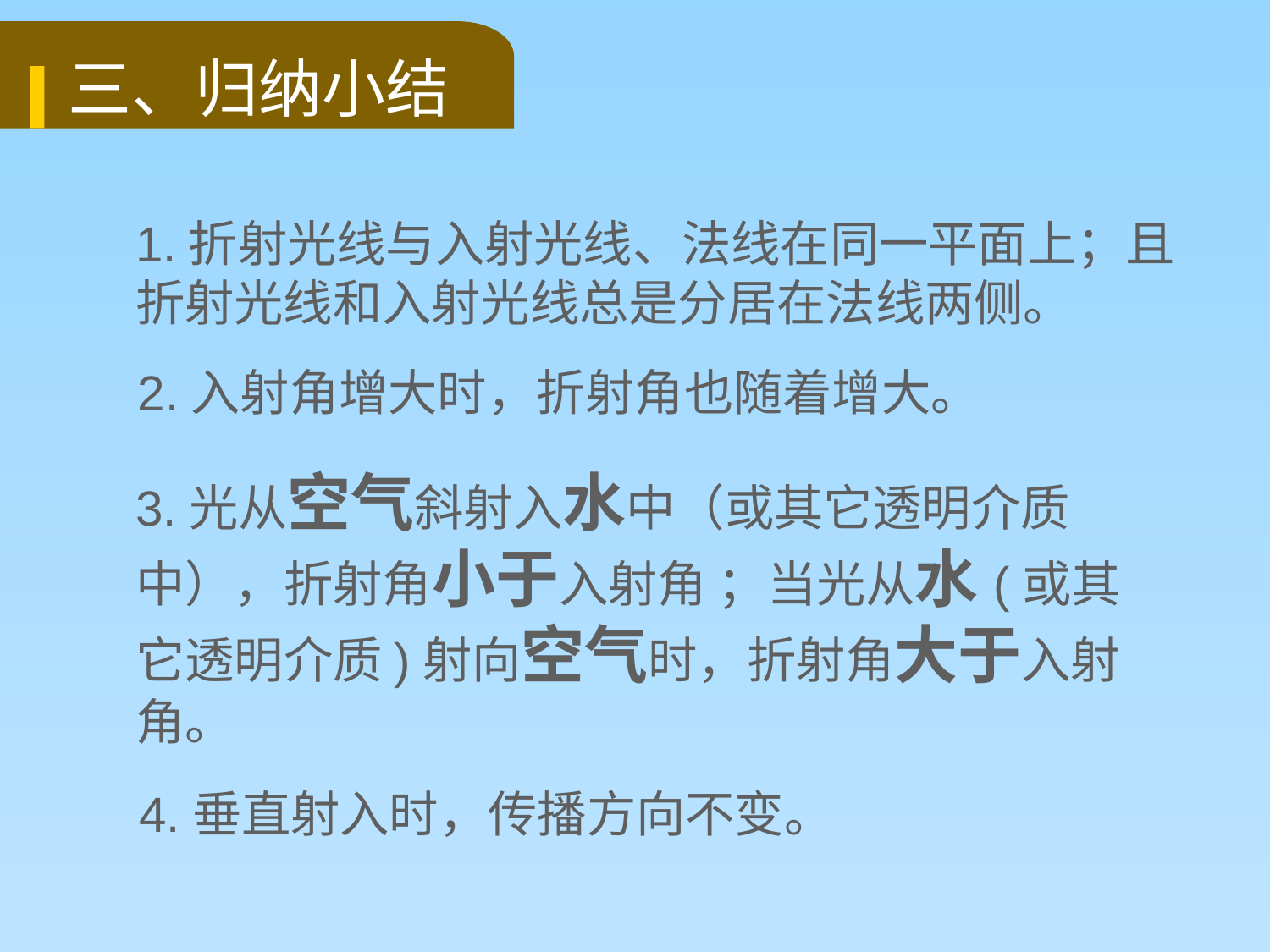

三、归纳小结

1.折射光线与入射光线、法线在同一平面上；且折射光线和入射光线总是分居在法线两侧。
2.入射角增大时，折射角也随着增大。
3.光从空气斜射入水中（或其它透明介质中），折射角小于入射角 ；当光从水(或其它透明介质)射向空气时，折射角大于入射角。
4.垂直射入时，传播方向不变。